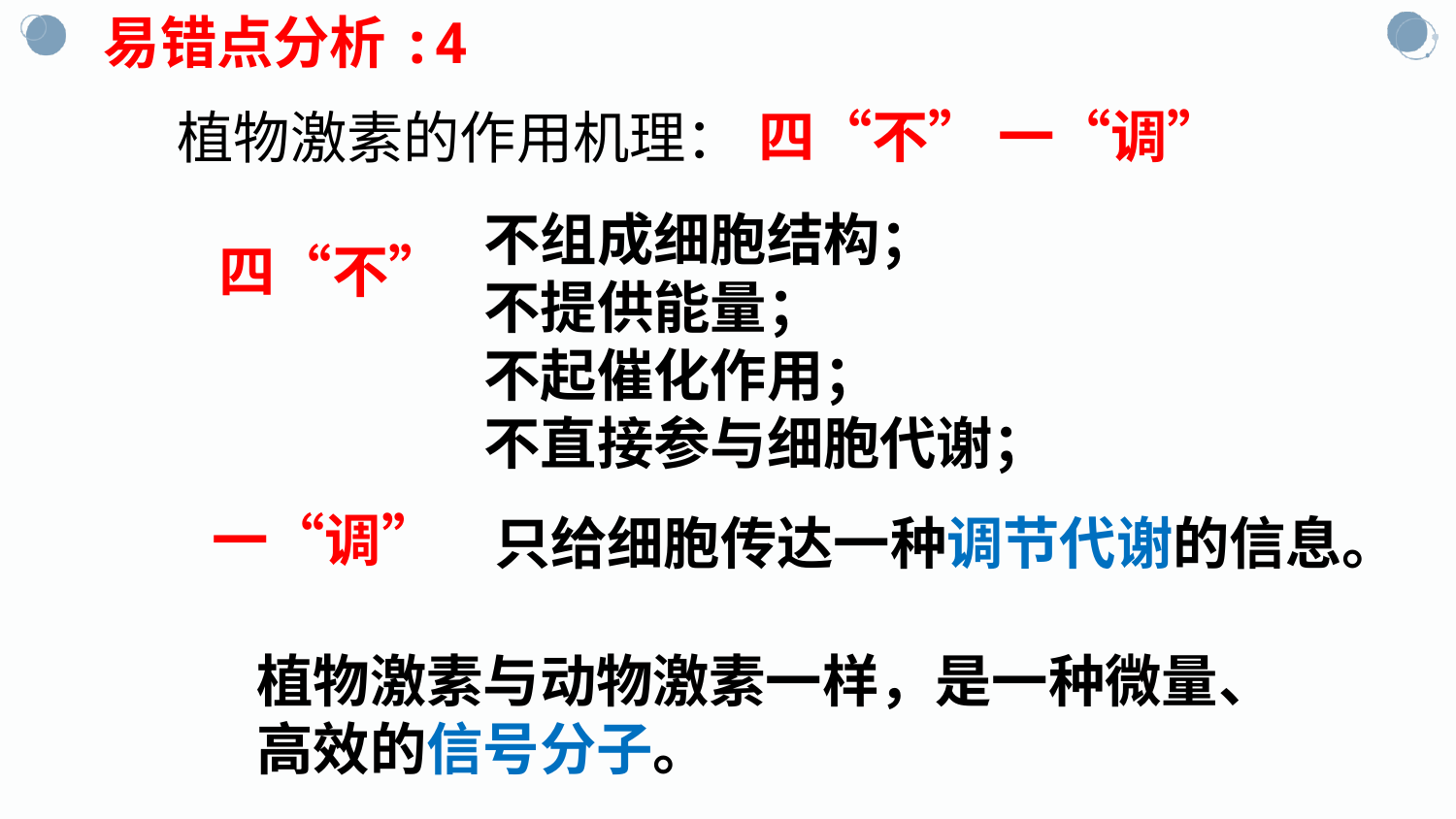

易错点分析:4
四“不” 一“调”
植物激素的作用机理：

不组成细胞结构；
不提供能量；
不起催化作用；
不直接参与细胞代谢；
四“不”
一“调”
只给细胞传达一种调节代谢的信息。
植物激素与动物激素一样，是一种微量、高效的信号分子。